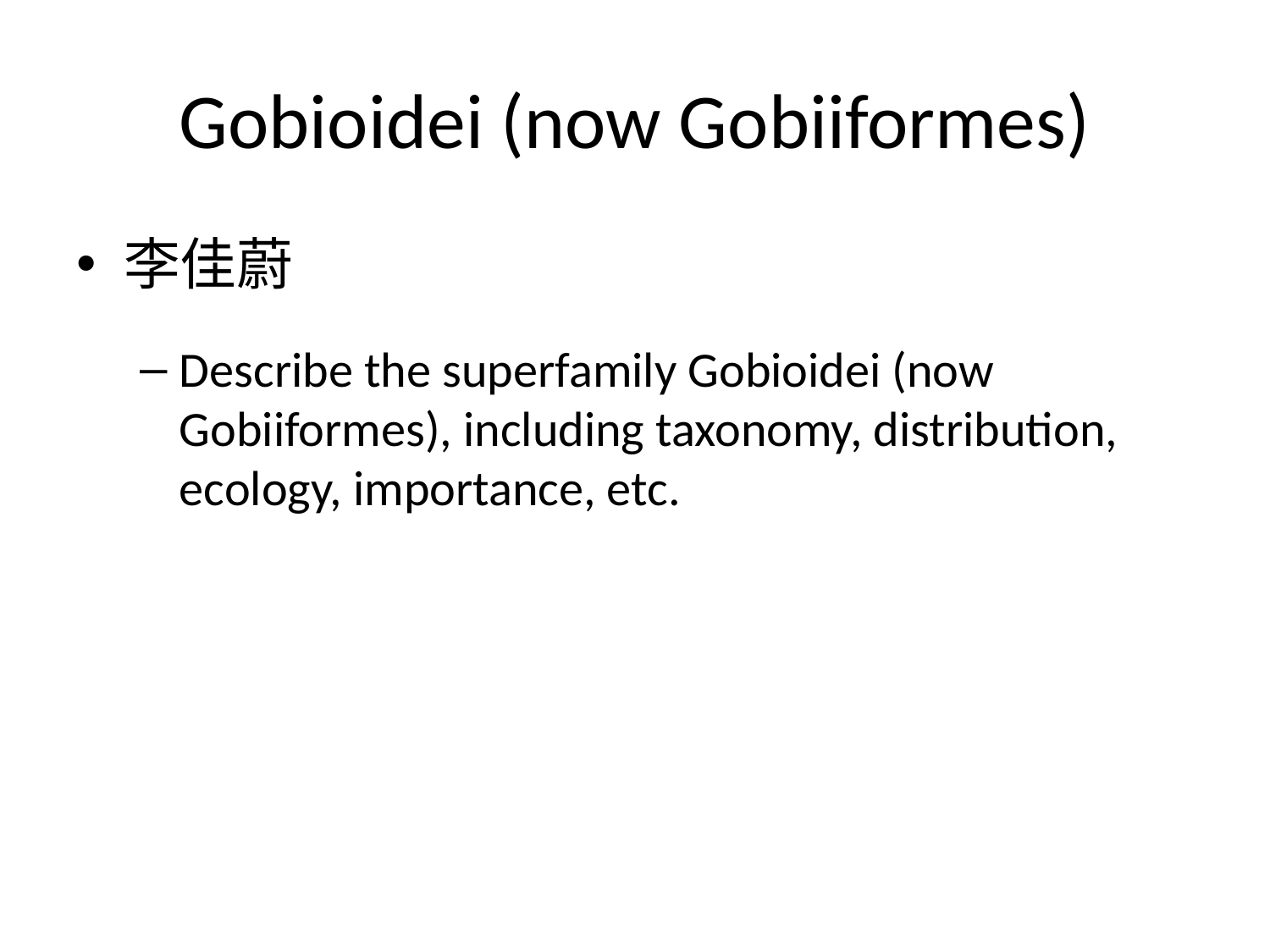

# Gobioidei (now Gobiiformes)
李佳蔚
Describe the superfamily Gobioidei (now Gobiiformes), including taxonomy, distribution, ecology, importance, etc.